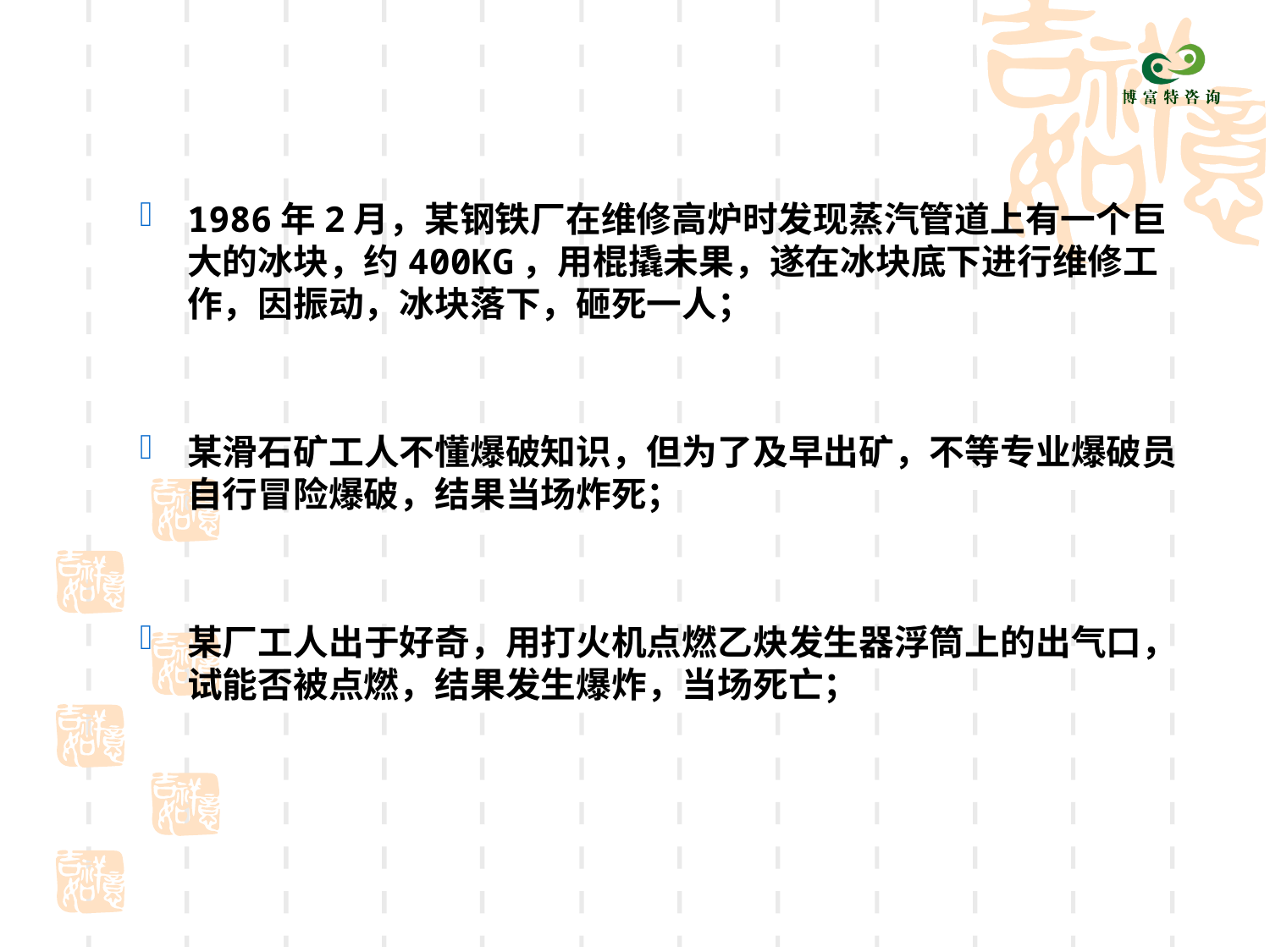

1986年2月，某钢铁厂在维修高炉时发现蒸汽管道上有一个巨大的冰块，约400KG，用棍撬未果，遂在冰块底下进行维修工作，因振动，冰块落下，砸死一人；

某滑石矿工人不懂爆破知识，但为了及早出矿，不等专业爆破员自行冒险爆破，结果当场炸死；

某厂工人出于好奇，用打火机点燃乙炔发生器浮筒上的出气口，试能否被点燃，结果发生爆炸，当场死亡；

22